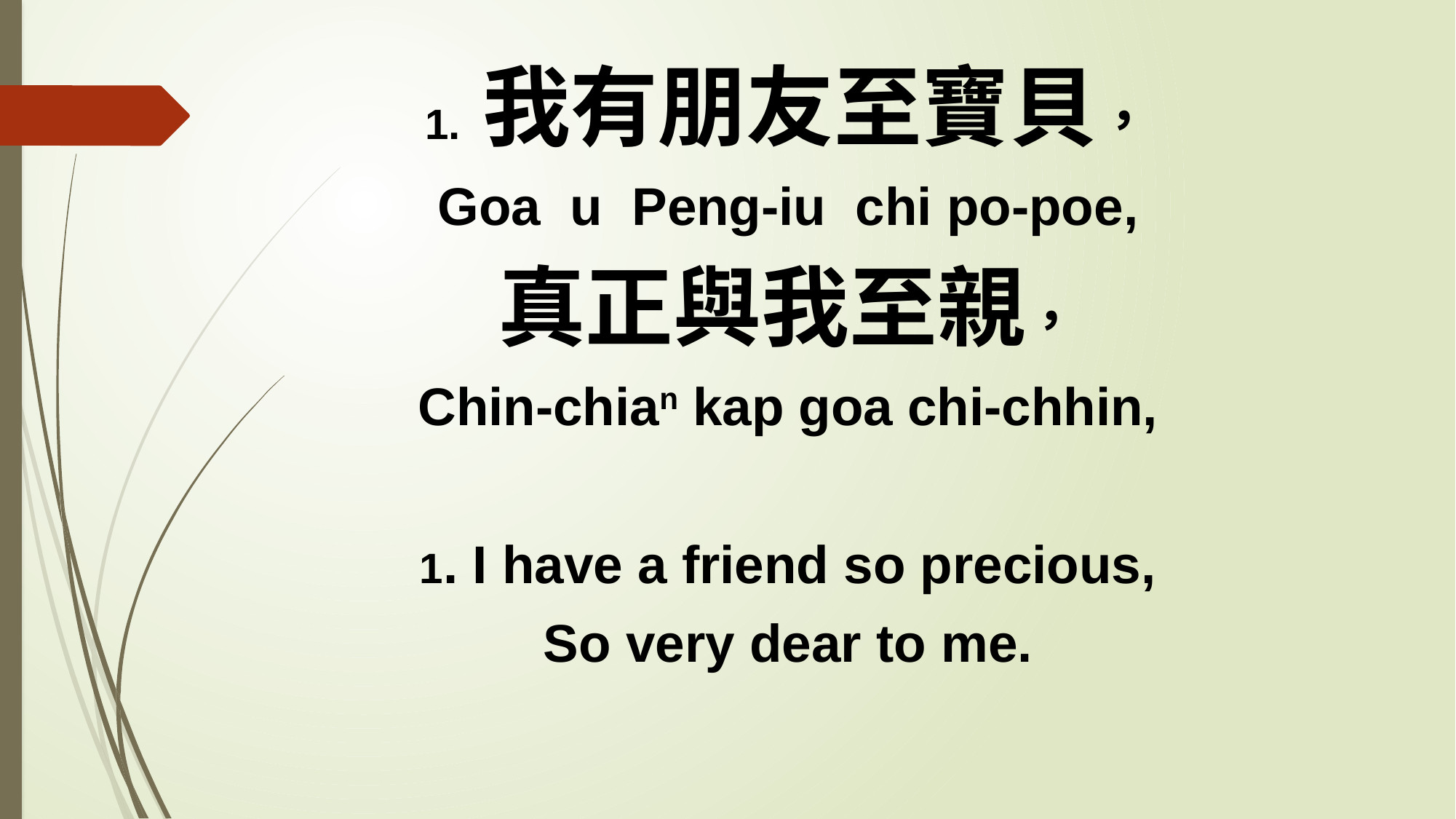

1. 我有朋友至寶貝，
Goa  u  Peng-iu  chi po-poe,
真正與我至親，
Chin-chian kap goa chi-chhin,

1. I have a friend so precious,
So very dear to me.